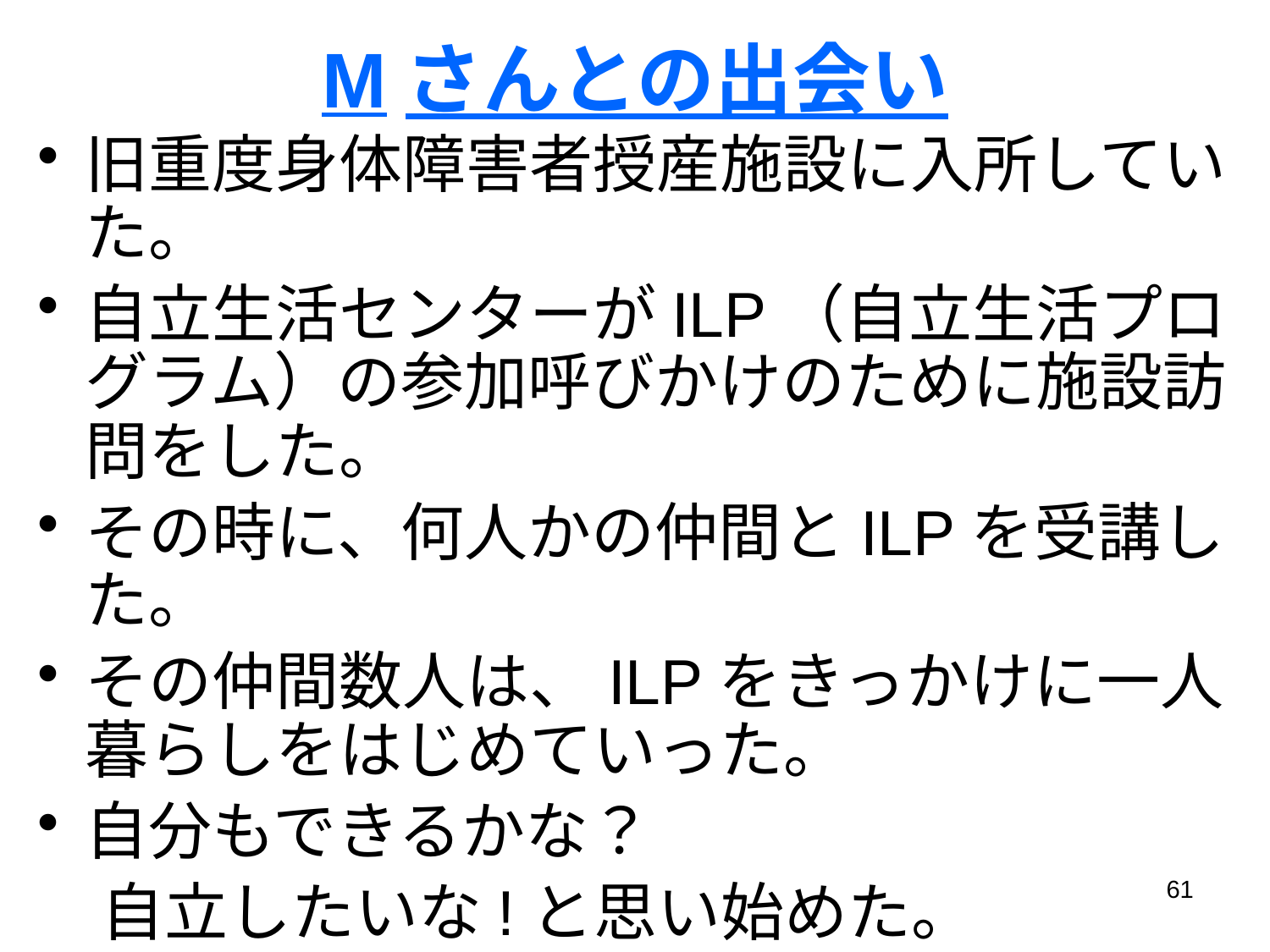

# Mさんとの出会い
旧重度身体障害者授産施設に入所していた。
自立生活センターがILP（自立生活プログラム）の参加呼びかけのために施設訪問をした。
その時に、何人かの仲間とILPを受講した。
その仲間数人は、ILPをきっかけに一人暮らしをはじめていった。
自分もできるかな？
　自立したいな!と思い始めた。
61